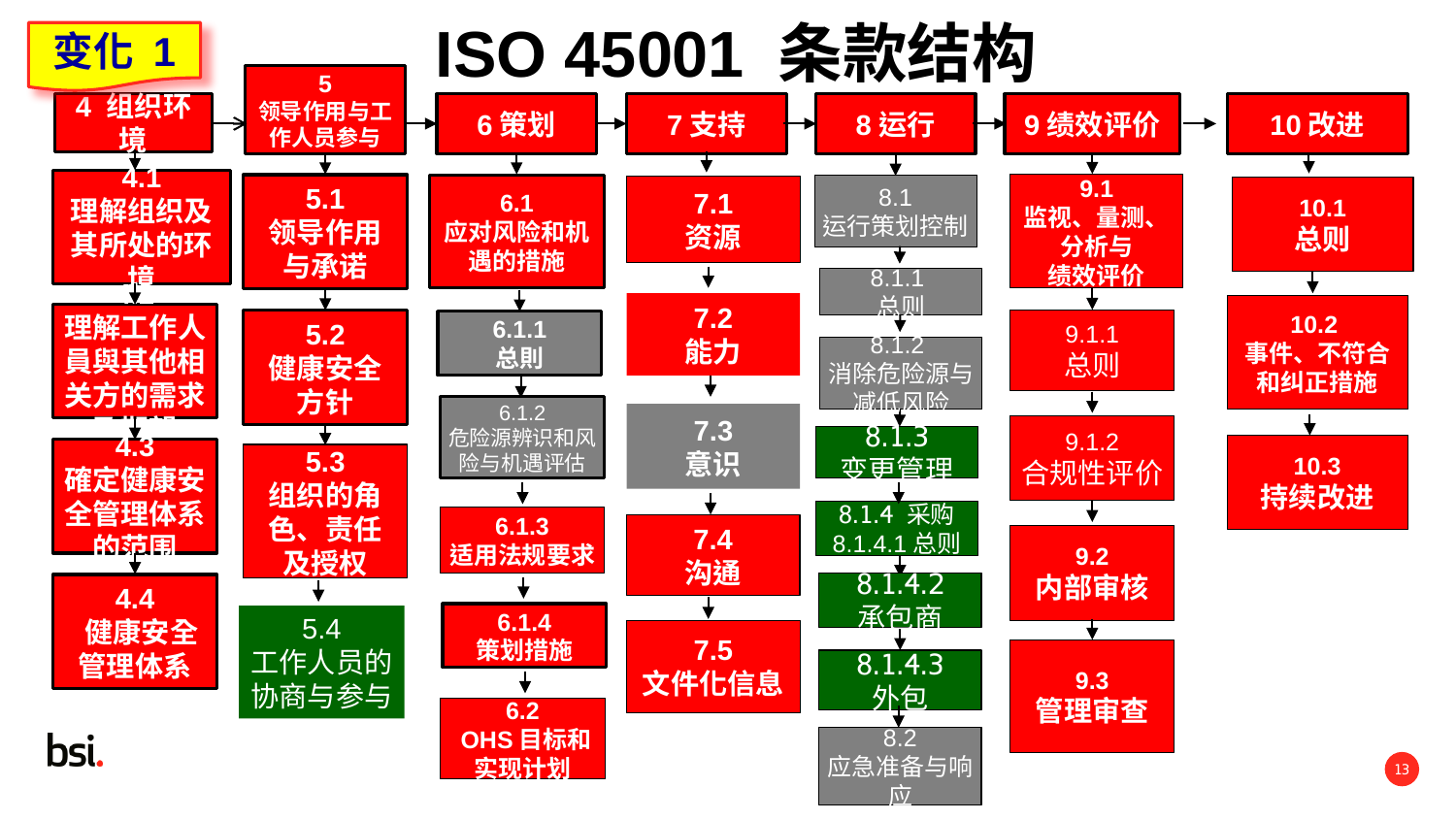

ISO 45001 条款结构
变化 1
5
领导作用与工作人员参与
6策划
7支持
8运行
9绩效评价
10改进
4 组织环境
4.1
理解组织及其所处的环境
9.1
监视、量测、分析与
绩效评价
5.1
领导作用
与承诺
8.1
运行策划控制
6.1
应对风险和机遇的措施
7.1
资源
10.1
总则
8.1.1
总则
7.2
能力
10.2
事件、不符合和纠正措施
4.2
理解工作人員與其他相关方的需求及期望
9.1.1
总则
5.2
健康安全
方针
6.1.1
总則
8.1.2
消除危险源与
减低风险
6.1.2
危险源辨识和风险与机遇评估
7.3
意识
9.1.2
合规性评价
8.1.3
变更管理
10.3
持续改进
4.3
確定健康安全管理体系的范围
5.3
组织的角色、责任
及授权
8.1.4 采购
8.1.4.1总则
6.1.3
适用法规要求
7.4
沟通
9.2
内部审核
8.1.4.2
承包商
4.4
 健康安全管理体系
5.4
工作人员的协商与参与
6.1.4
策划措施
7.5
文件化信息
9.3
管理审查
8.1.4.3
外包
6.2
 OHS目标和实现计划
8.2
应急准备与响应